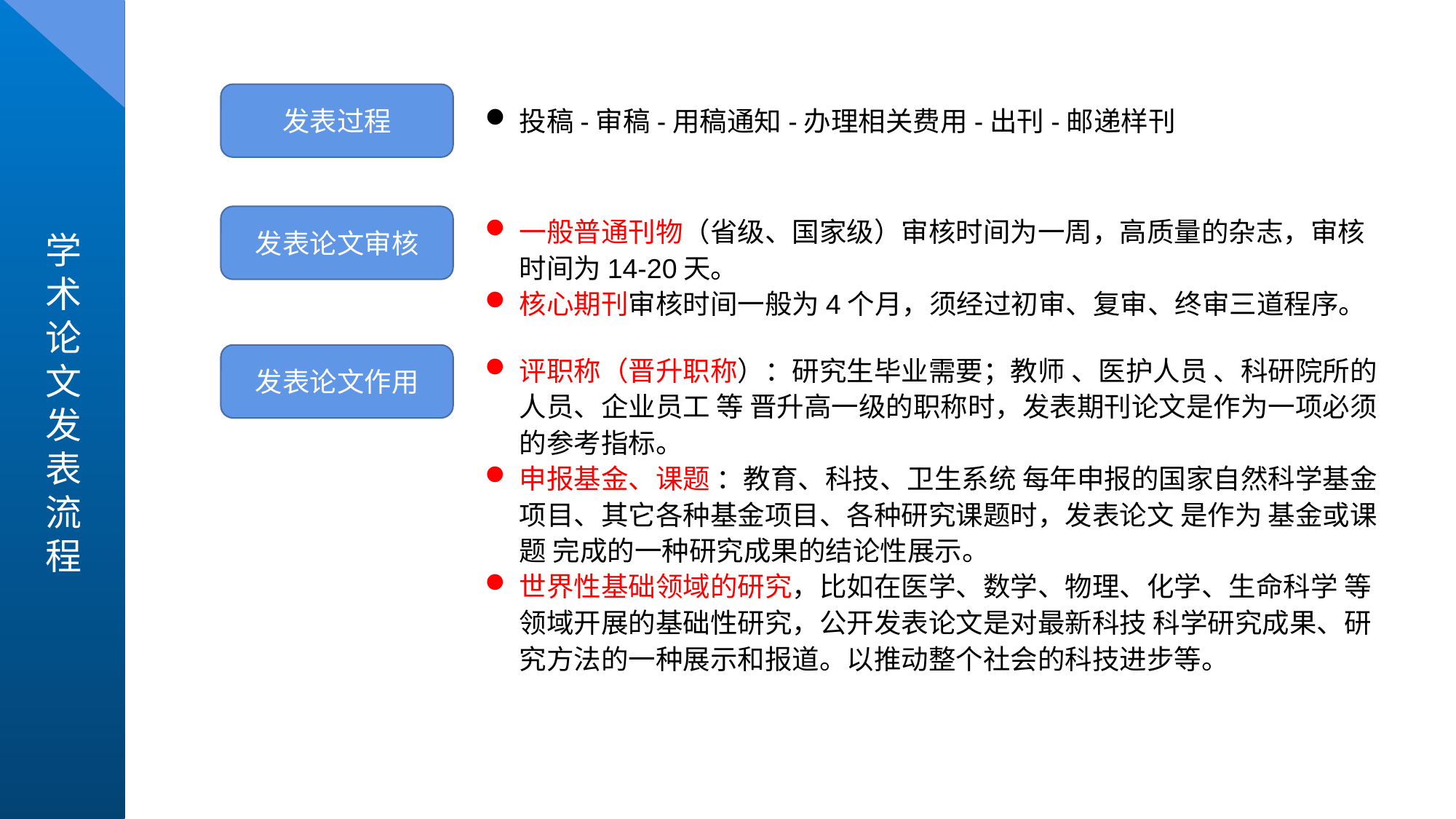

发表过程
投稿-审稿-用稿通知-办理相关费用-出刊-邮递样刊
发表论文审核
一般普通刊物（省级、国家级）审核时间为一周，高质量的杂志，审核时间为14-20天。
核心期刊审核时间一般为4个月，须经过初审、复审、终审三道程序。
发表论文作用
评职称（晋升职称）：研究生毕业需要；教师 、医护人员 、科研院所的人员、企业员工 等 晋升高一级的职称时，发表期刊论文是作为一项必须的参考指标。
申报基金、课题 ：教育、科技、卫生系统 每年申报的国家自然科学基金项目、其它各种基金项目、各种研究课题时，发表论文 是作为 基金或课题 完成的一种研究成果的结论性展示。
世界性基础领域的研究，比如在医学、数学、物理、化学、生命科学 等领域开展的基础性研究，公开发表论文是对最新科技 科学研究成果、研究方法的一种展示和报道。以推动整个社会的科技进步等。
学术论文发表流程